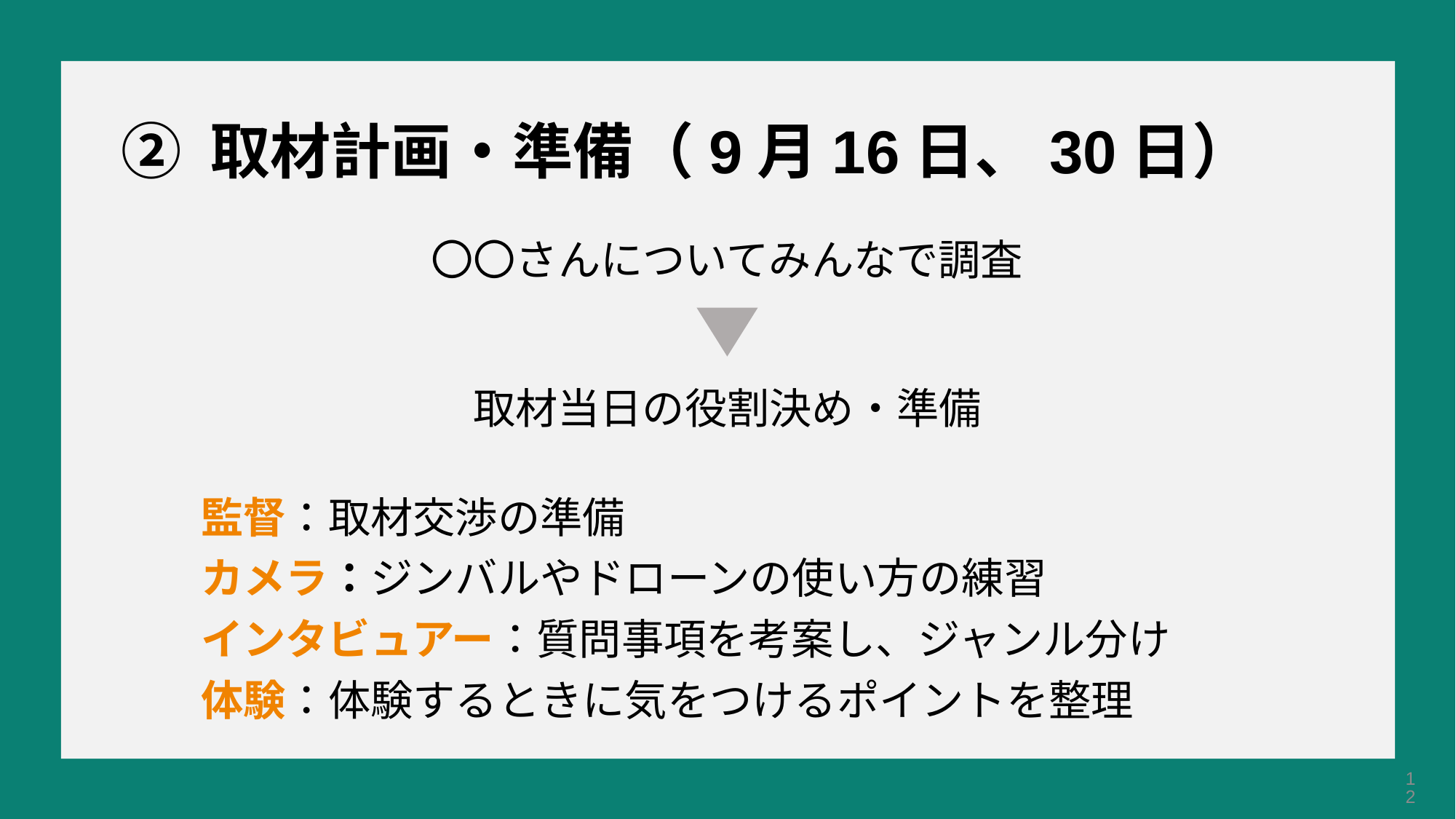

② 取材計画・準備（9月16日、30日）

〇〇さんについてみんなで調査

取材当日の役割決め・準備

監督：取材交渉の準備
カメラ：ジンバルやドローンの使い方の練習
インタビュアー：質問事項を考案し、ジャンル分け
体験：体験するときに気をつけるポイントを整理

12